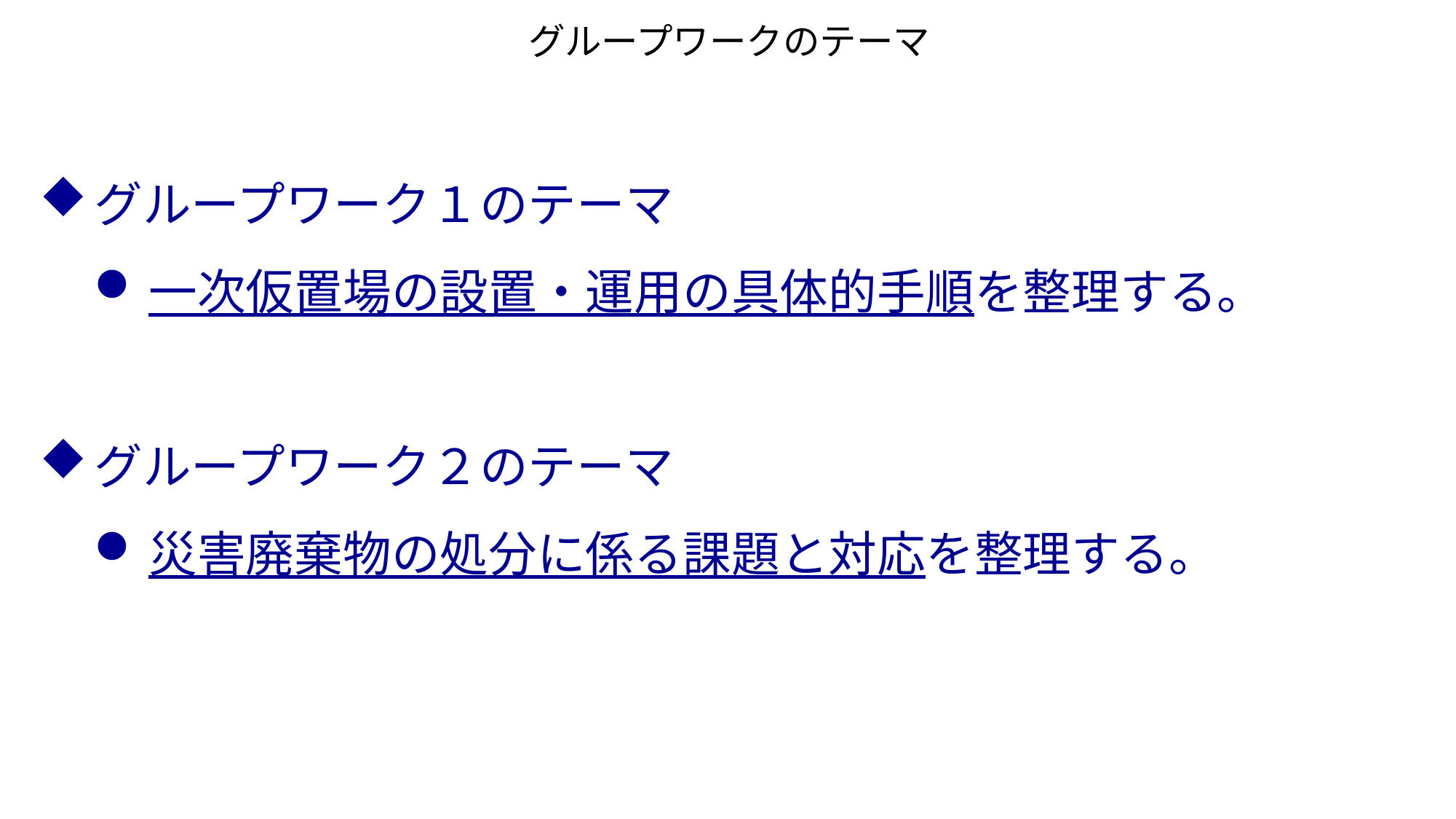

# グループワークのテーマ
グループワーク１のテーマ
一次仮置場の設置・運用の具体的手順を整理する。

グループワーク２のテーマ
災害廃棄物の処分に係る課題と対応を整理する。